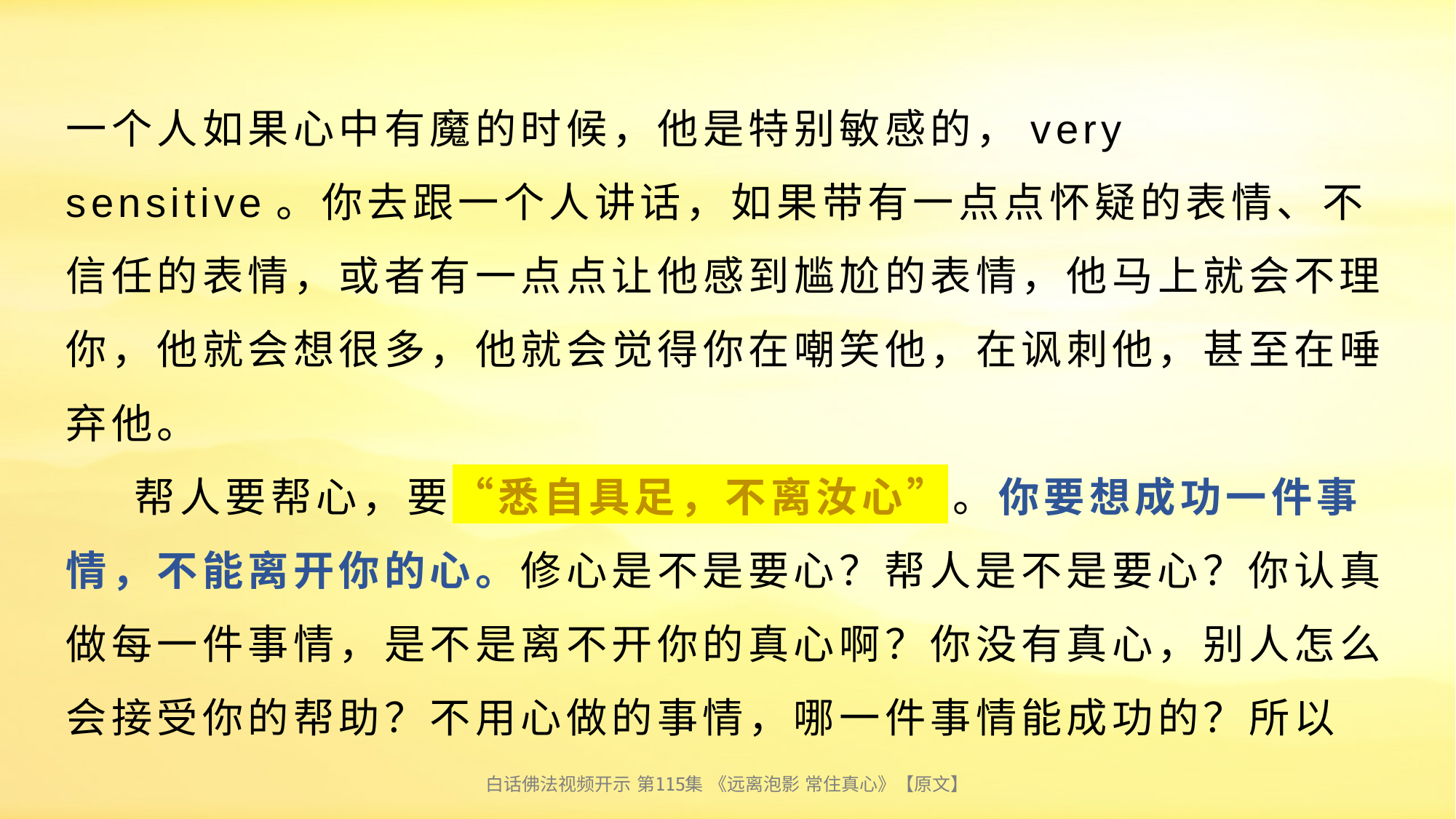

# 一个人如果心中有魔的时候，他是特别敏感的，very sensitive。你去跟一个人讲话，如果带有一点点怀疑的表情、不信任的表情，或者有一点点让他感到尴尬的表情，他马上就会不理你，他就会想很多，他就会觉得你在嘲笑他，在讽刺他，甚至在唾弃他。 帮人要帮心，要“悉自具足，不离汝心”。你要想成功一件事情，不能离开你的心。修心是不是要心？帮人是不是要心？你认真做每一件事情，是不是离不开你的真心啊？你没有真心，别人怎么会接受你的帮助？不用心做的事情，哪一件事情能成功的？所以
白话佛法视频开示 第115集 《远离泡影 常住真心》【原文】